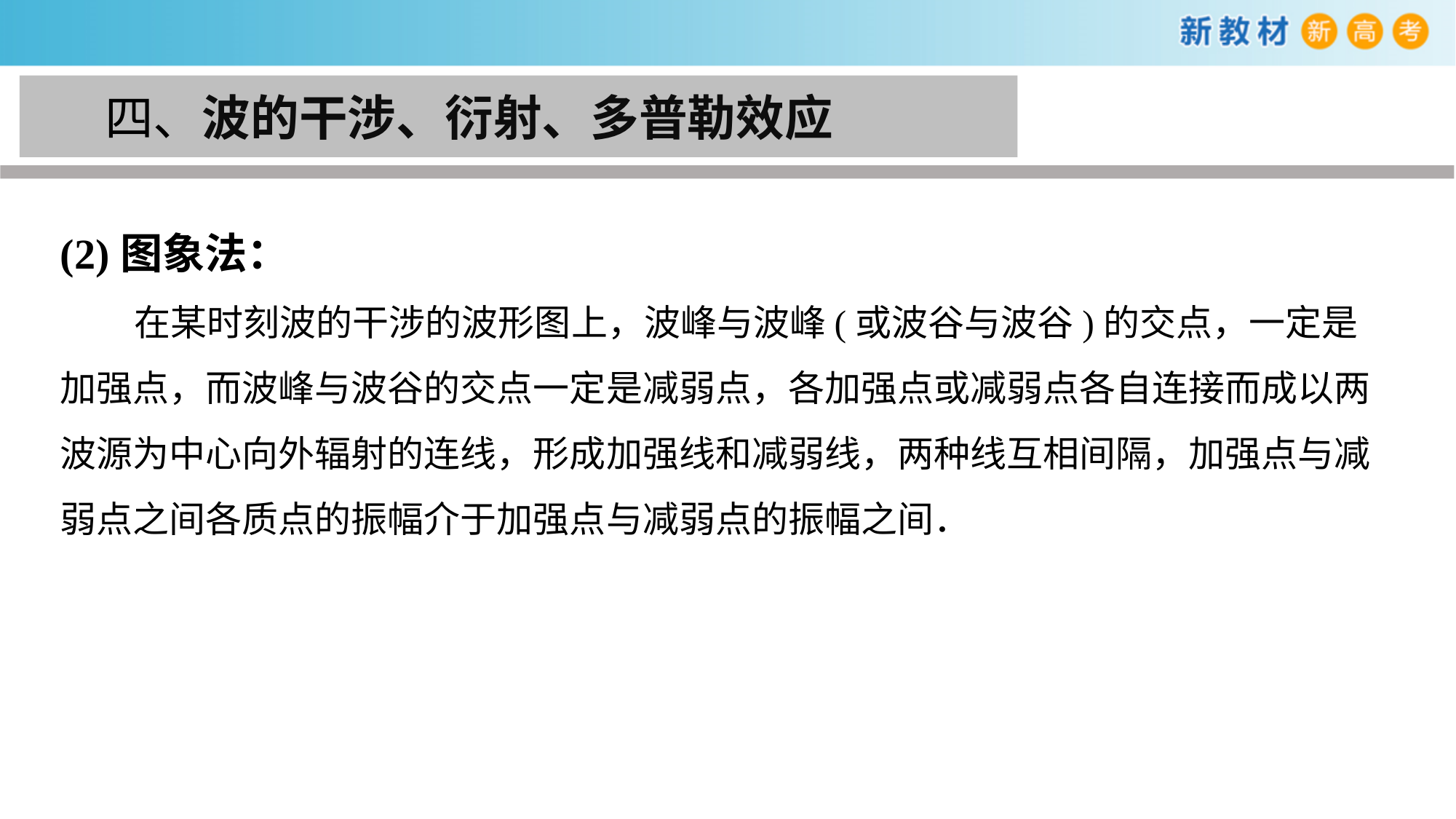

四、波的干涉、衍射、多普勒效应

(2)图象法：
        在某时刻波的干涉的波形图上，波峰与波峰(或波谷与波谷)的交点，一定是加强点，而波峰与波谷的交点一定是减弱点，各加强点或减弱点各自连接而成以两波源为中心向外辐射的连线，形成加强线和减弱线，两种线互相间隔，加强点与减弱点之间各质点的振幅介于加强点与减弱点的振幅之间．